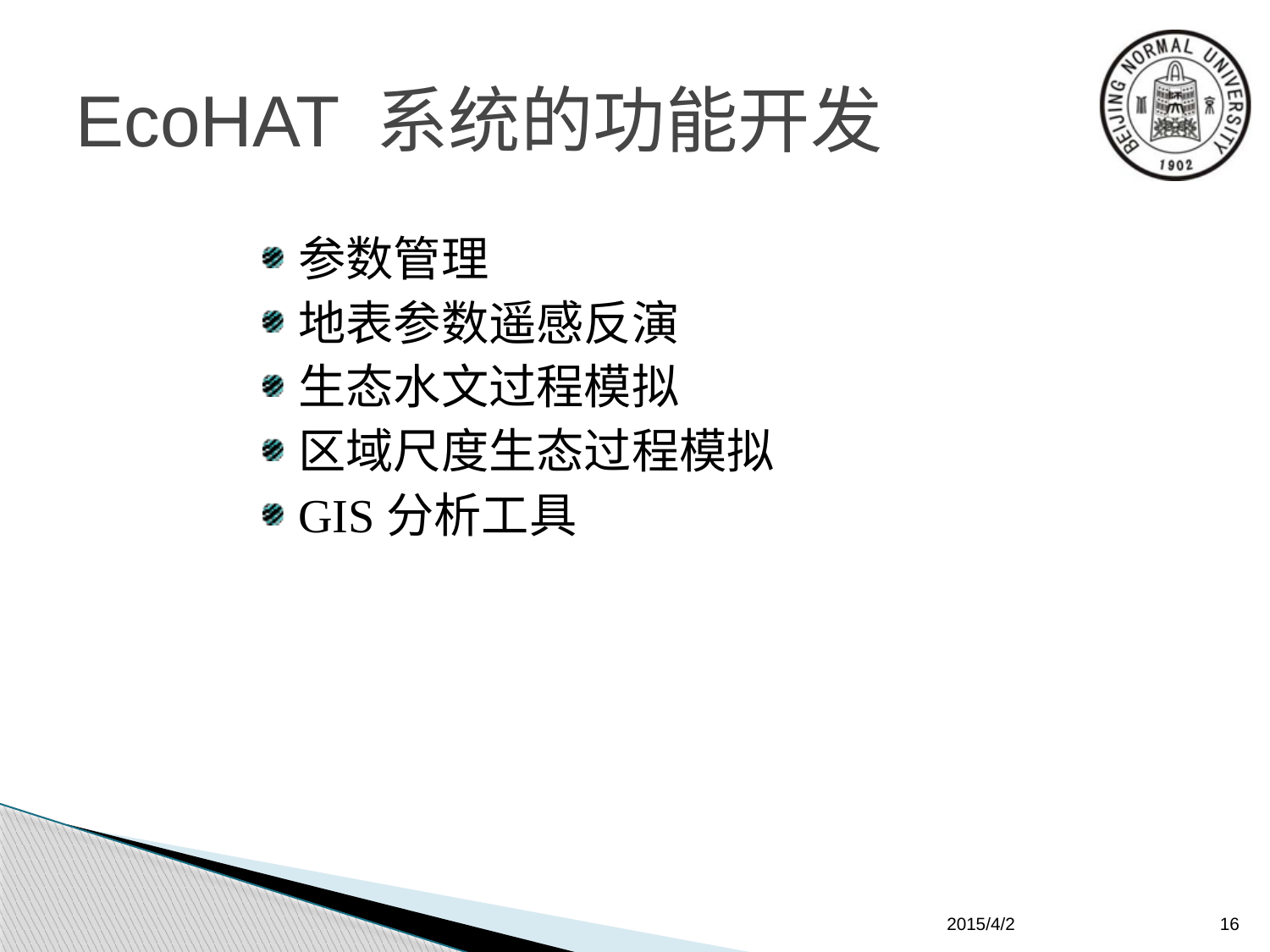

# EcoHAT 系统的功能开发
参数管理
地表参数遥感反演
生态水文过程模拟
区域尺度生态过程模拟
GIS分析工具
2015/4/2
16